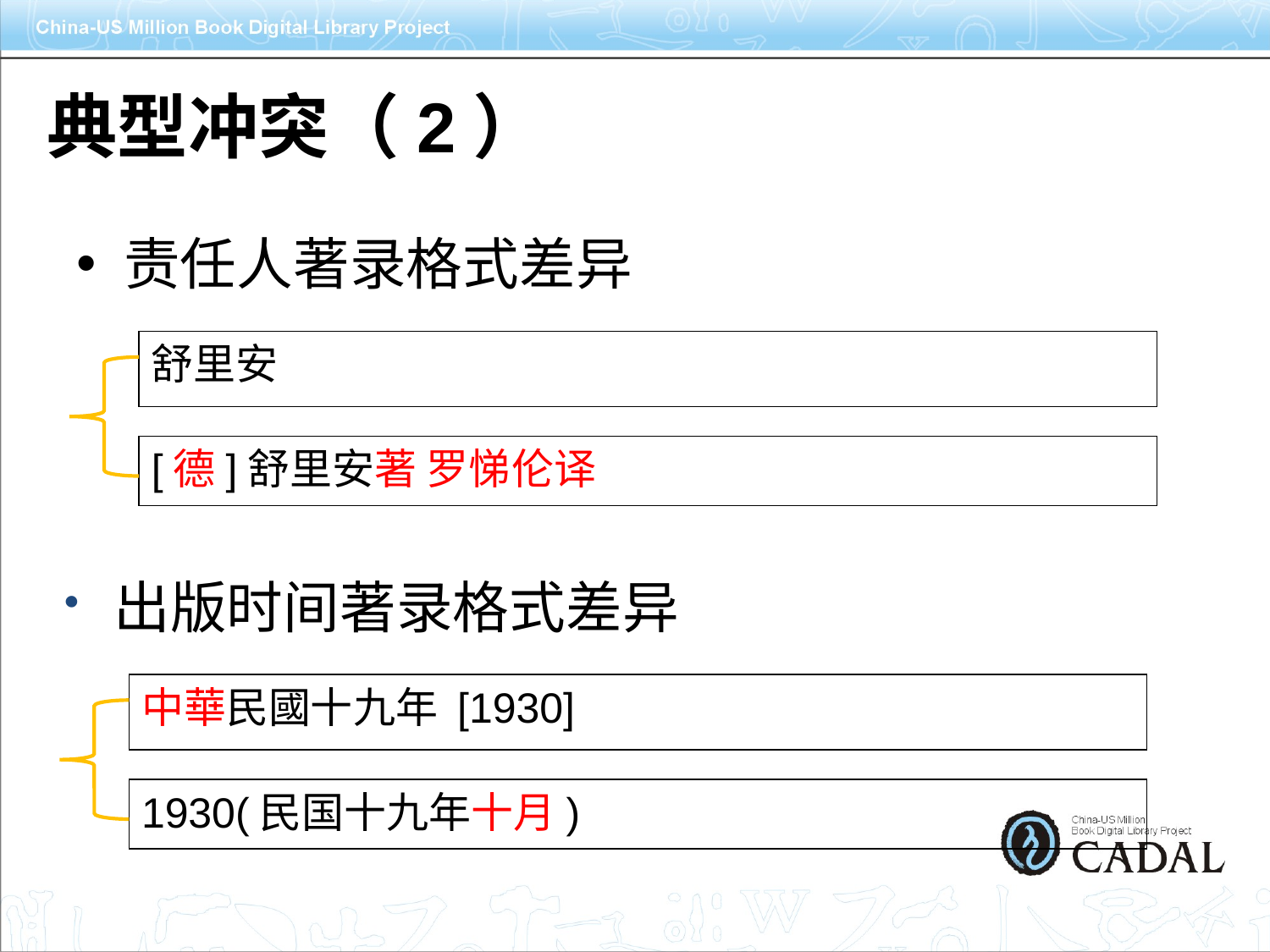

典型冲突（2）
责任人著录格式差异
舒里安

[德]舒里安著 罗悌伦译
出版时间著录格式差异
中華民國十九年 [1930]

1930(民国十九年十月)